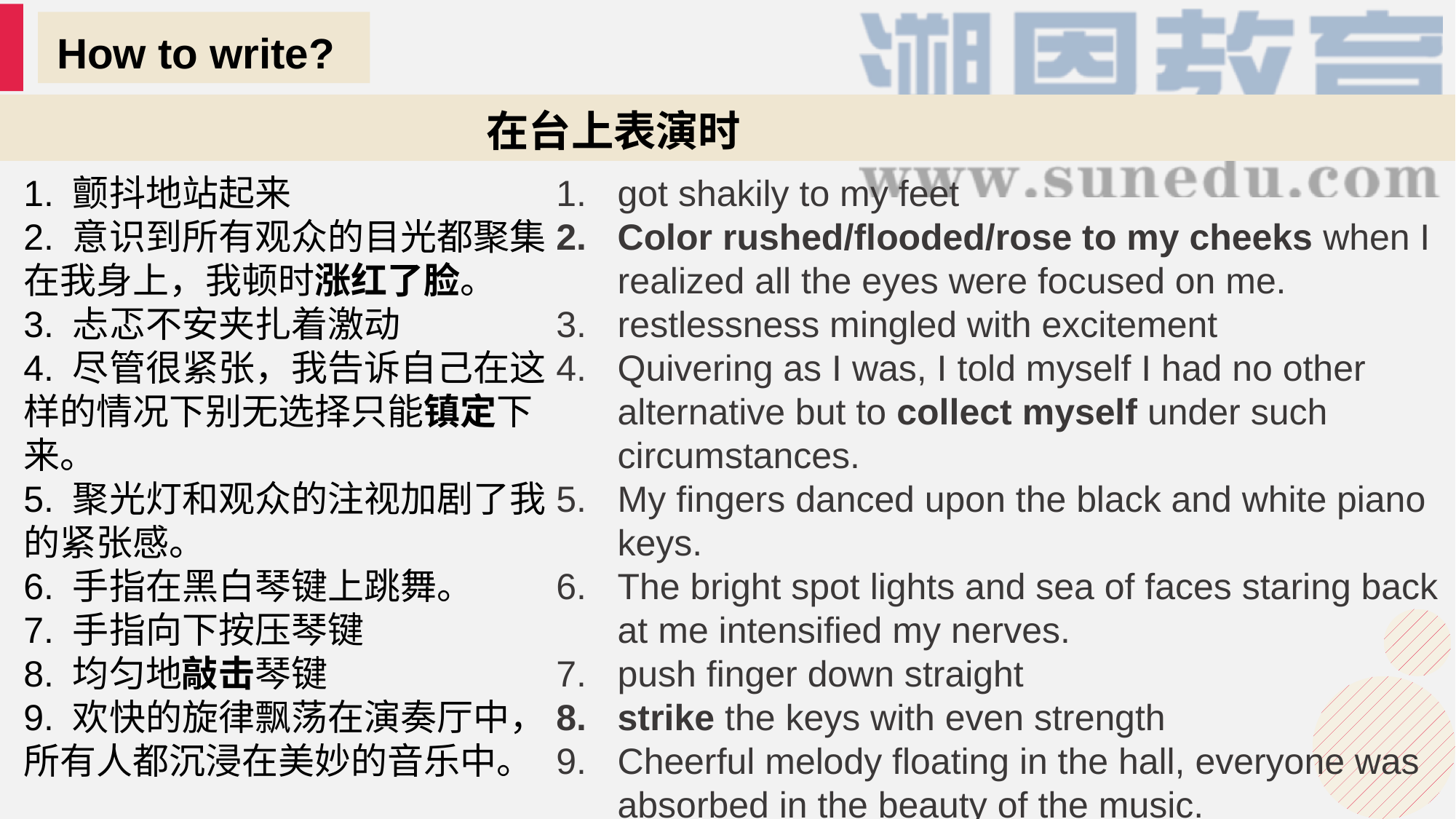

How to write?

在台上表演时
1. 颤抖地站起来
2. 意识到所有观众的目光都聚集在我身上，我顿时涨红了脸。
3. 忐忑不安夹扎着激动
4. 尽管很紧张，我告诉自己在这样的情况下别无选择只能镇定下来。
5. 聚光灯和观众的注视加剧了我的紧张感。
6. 手指在黑白琴键上跳舞。
7. 手指向下按压琴键
8. 均匀地敲击琴键
9. 欢快的旋律飘荡在演奏厅中，所有人都沉浸在美妙的音乐中。
got shakily to my feet
Color rushed/flooded/rose to my cheeks when I realized all the eyes were focused on me.
restlessness mingled with excitement
Quivering as I was, I told myself I had no other alternative but to collect myself under such circumstances.
My fingers danced upon the black and white piano keys.
The bright spot lights and sea of faces staring back at me intensified my nerves.
push finger down straight
strike the keys with even strength
Cheerful melody floating in the hall, everyone was absorbed in the beauty of the music.